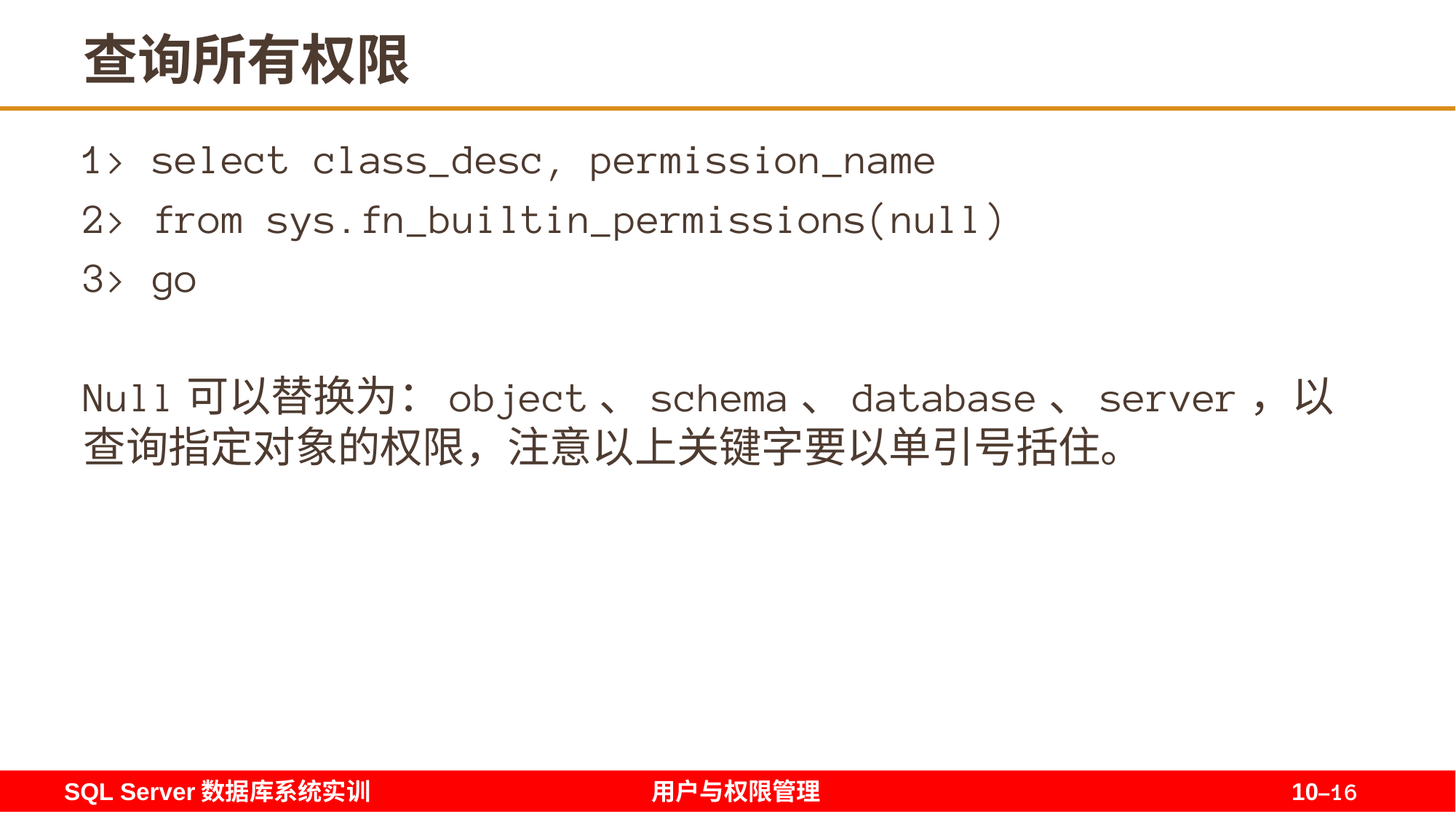

16
# 查询所有权限
1> select class_desc, permission_name
2> from sys.fn_builtin_permissions(null)
3> go

Null可以替换为：object、schema、database、server，以查询指定对象的权限，注意以上关键字要以单引号括住。